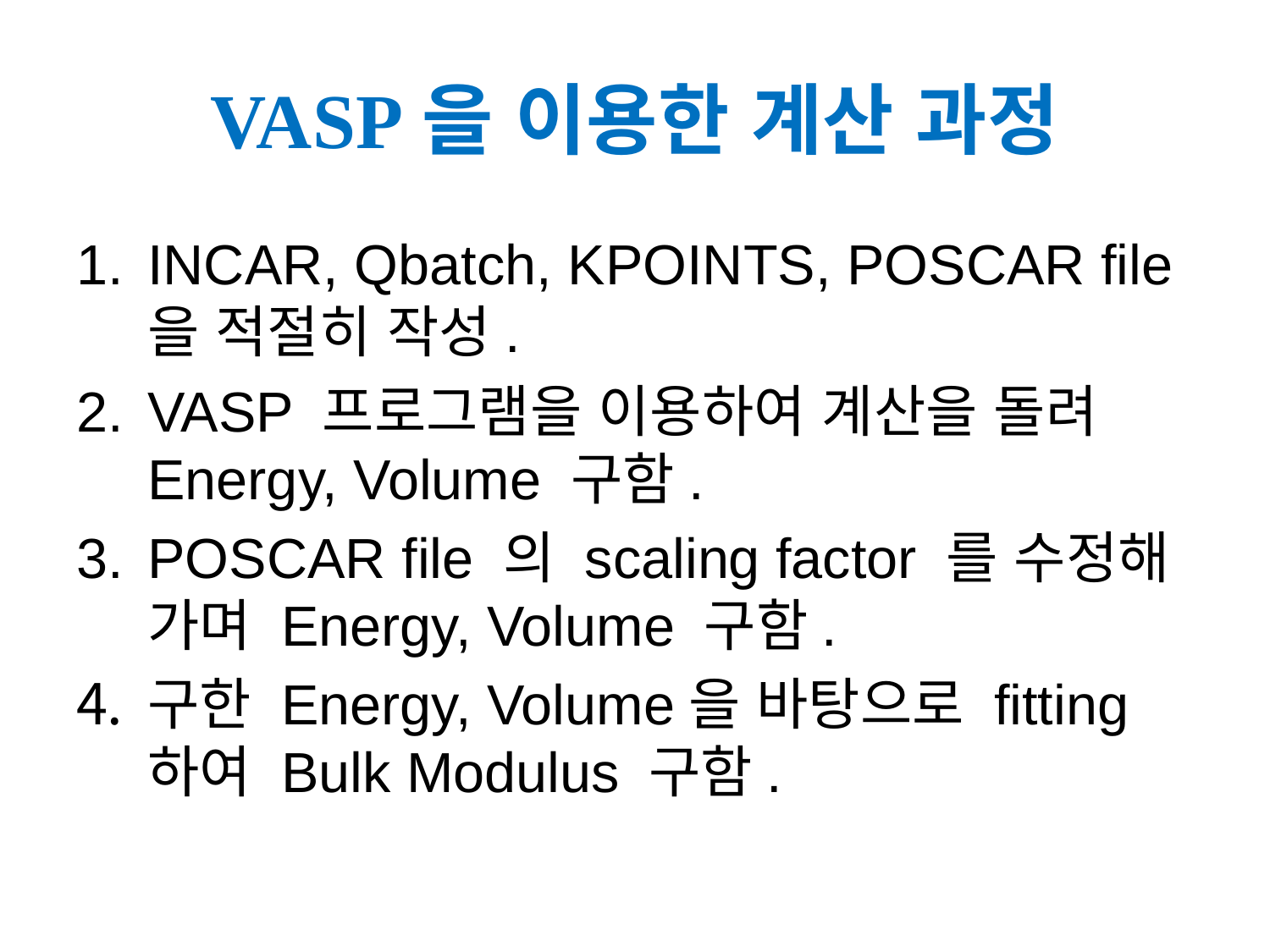

# VASP을 이용한 계산 과정
INCAR, Qbatch, KPOINTS, POSCAR file을 적절히 작성.
VASP 프로그램을 이용하여 계산을 돌려 Energy, Volume 구함.
POSCAR file 의 scaling factor 를 수정해 가며 Energy, Volume 구함.
구한 Energy, Volume을 바탕으로 fitting 하여 Bulk Modulus 구함.